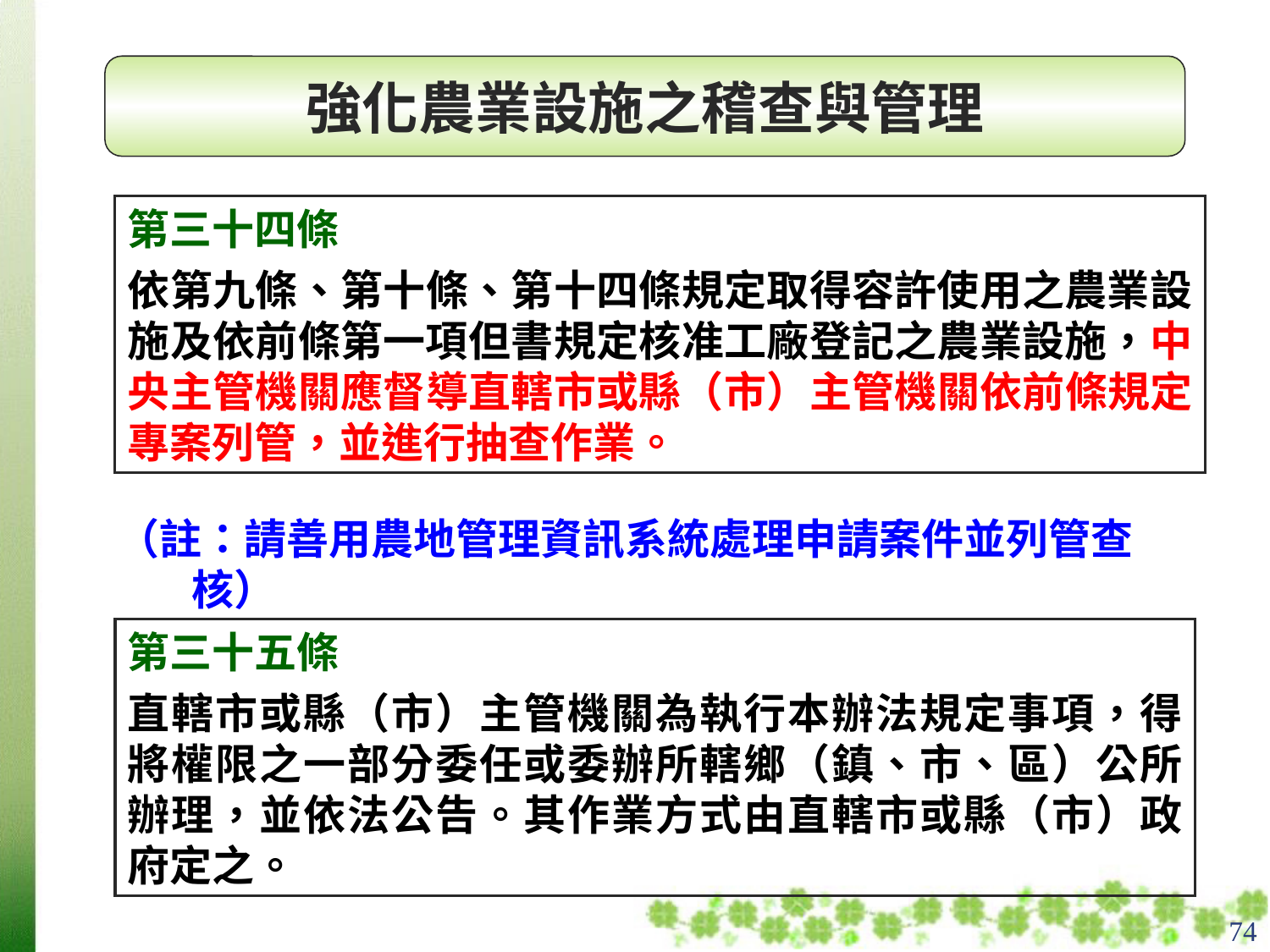

強化農業設施之稽查與管理
第三十四條
依第九條、第十條、第十四條規定取得容許使用之農業設施及依前條第一項但書規定核准工廠登記之農業設施，中央主管機關應督導直轄市或縣（市）主管機關依前條規定專案列管，並進行抽查作業。
（註：請善用農地管理資訊系統處理申請案件並列管查核）
第三十五條
直轄市或縣（市）主管機關為執行本辦法規定事項，得將權限之一部分委任或委辦所轄鄉（鎮、市、區）公所辦理，並依法公告。其作業方式由直轄市或縣（市）政府定之。
74